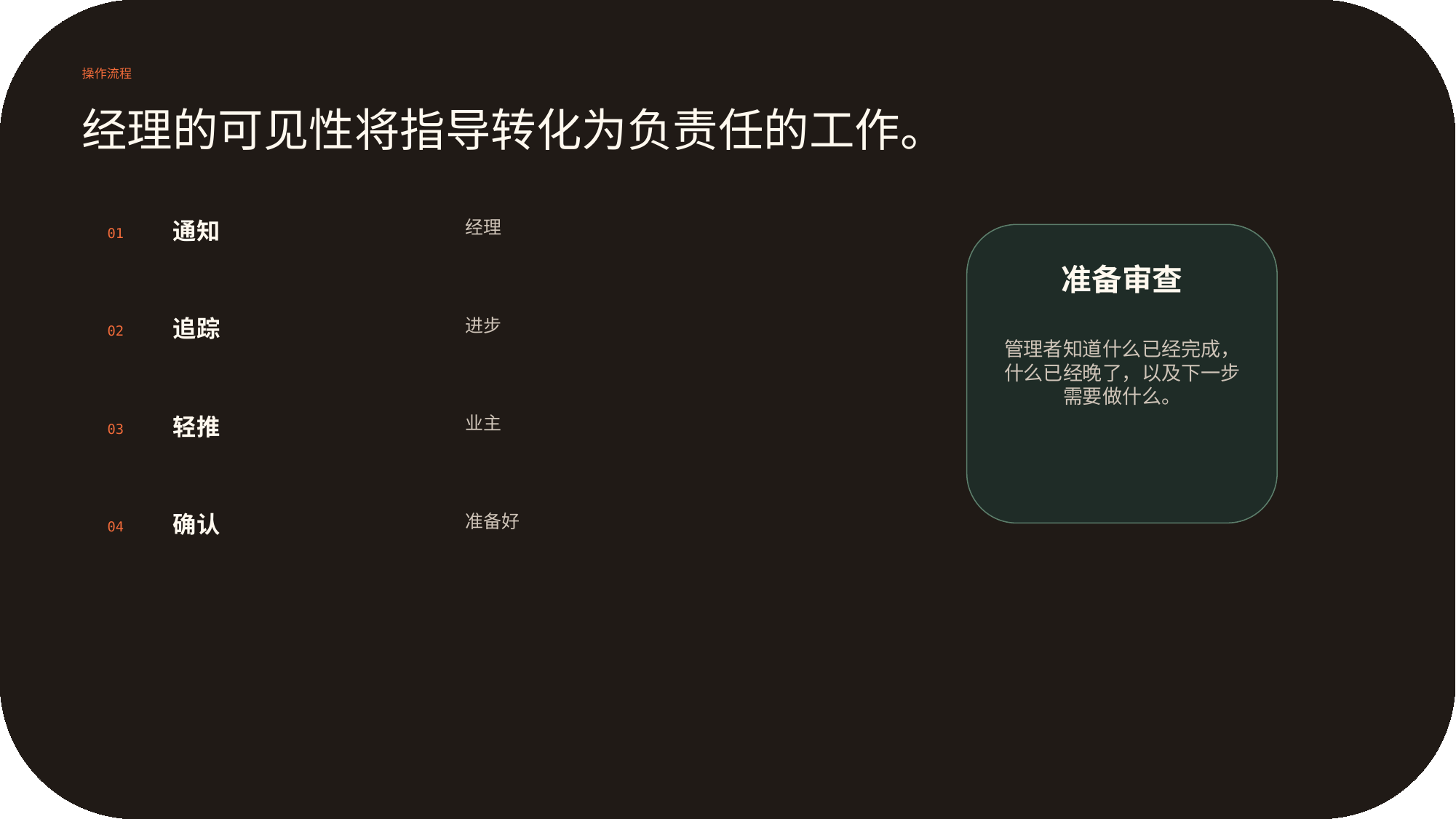

操作流程
经理的可见性将指导转化为负责任的工作。
通知
经理
01

准备审查
追踪
进步
02
管理者知道什么已经完成，什么已经晚了，以及下一步需要做什么。
轻推
业主
03
确认
准备好
04